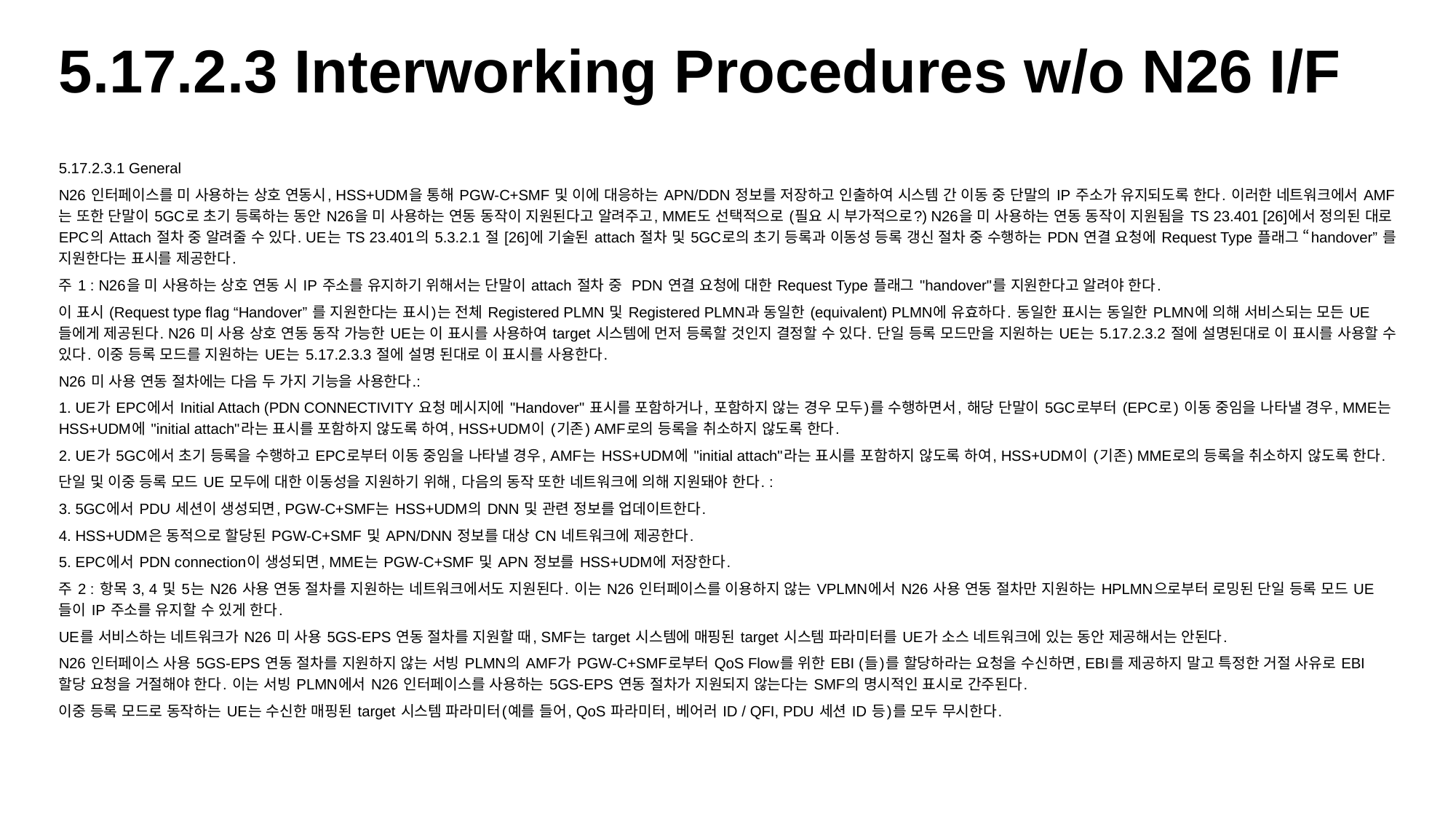

# 5.17.2.3 Interworking Procedures w/o N26 I/F
5.17.2.3.1 General
N26 인터페이스를 미 사용하는 상호 연동시, HSS+UDM을 통해 PGW-C+SMF 및 이에 대응하는 APN/DDN 정보를 저장하고 인출하여 시스템 간 이동 중 단말의 IP 주소가 유지되도록 한다. 이러한 네트워크에서 AMF는 또한 단말이 5GC로 초기 등록하는 동안 N26을 미 사용하는 연동 동작이 지원된다고 알려주고, MME도 선택적으로 (필요 시 부가적으로?) N26을 미 사용하는 연동 동작이 지원됨을 TS 23.401 [26]에서 정의된 대로 EPC의 Attach 절차 중 알려줄 수 있다. UE는 TS 23.401의 5.3.2.1 절 [26]에 기술된 attach 절차 및 5GC로의 초기 등록과 이동성 등록 갱신 절차 중 수행하는 PDN 연결 요청에 Request Type 플래그 “handover” 를 지원한다는 표시를 제공한다.
주 1 : N26을 미 사용하는 상호 연동 시 IP 주소를 유지하기 위해서는 단말이 attach 절차 중  PDN 연결 요청에 대한 Request Type 플래그 "handover"를 지원한다고 알려야 한다.
이 표시 (Request type flag “Handover” 를 지원한다는 표시)는 전체 Registered PLMN 및 Registered PLMN과 동일한 (equivalent) PLMN에 유효하다. 동일한 표시는 동일한 PLMN에 의해 서비스되는 모든 UE들에게 제공된다. N26 미 사용 상호 연동 동작 가능한 UE는 이 표시를 사용하여 target 시스템에 먼저 등록할 것인지 결정할 수 있다. 단일 등록 모드만을 지원하는 UE는 5.17.2.3.2 절에 설명된대로 이 표시를 사용할 수 있다. 이중 등록 모드를 지원하는 UE는 5.17.2.3.3 절에 설명 된대로 이 표시를 사용한다.
N26 미 사용 연동 절차에는 다음 두 가지 기능을 사용한다.:
1. UE가 EPC에서 Initial Attach (PDN CONNECTIVITY 요청 메시지에 "Handover" 표시를 포함하거나, 포함하지 않는 경우 모두)를 수행하면서, 해당 단말이 5GC로부터 (EPC로) 이동 중임을 나타낼 경우, MME는 HSS+UDM에 "initial attach"라는 표시를 포함하지 않도록 하여, HSS+UDM이 (기존) AMF로의 등록을 취소하지 않도록 한다.
2. UE가 5GC에서 초기 등록을 수행하고 EPC로부터 이동 중임을 나타낼 경우, AMF는 HSS+UDM에 "initial attach"라는 표시를 포함하지 않도록 하여, HSS+UDM이 (기존) MME로의 등록을 취소하지 않도록 한다.
단일 및 이중 등록 모드 UE 모두에 대한 이동성을 지원하기 위해, 다음의 동작 또한 네트워크에 의해 지원돼야 한다. :
3. 5GC에서 PDU 세션이 생성되면, PGW-C+SMF는 HSS+UDM의 DNN 및 관련 정보를 업데이트한다.
4. HSS+UDM은 동적으로 할당된 PGW-C+SMF 및 APN/DNN 정보를 대상 CN 네트워크에 제공한다.
5. EPC에서 PDN connection이 생성되면, MME는 PGW-C+SMF 및 APN 정보를 HSS+UDM에 저장한다.
주 2 : 항목 3, 4 및 5는 N26 사용 연동 절차를 지원하는 네트워크에서도 지원된다. 이는 N26 인터페이스를 이용하지 않는 VPLMN에서 N26 사용 연동 절차만 지원하는 HPLMN으로부터 로밍된 단일 등록 모드 UE들이 IP 주소를 유지할 수 있게 한다.
UE를 서비스하는 네트워크가 N26 미 사용 5GS-EPS 연동 절차를 지원할 때, SMF는 target 시스템에 매핑된 target 시스템 파라미터를 UE가 소스 네트워크에 있는 동안 제공해서는 안된다.
N26 인터페이스 사용 5GS-EPS 연동 절차를 지원하지 않는 서빙 PLMN의 AMF가 PGW-C+SMF로부터 QoS Flow를 위한 EBI (들)를 할당하라는 요청을 수신하면, EBI를 제공하지 말고 특정한 거절 사유로 EBI 할당 요청을 거절해야 한다. 이는 서빙 PLMN에서 N26 인터페이스를 사용하는 5GS-EPS 연동 절차가 지원되지 않는다는 SMF의 명시적인 표시로 간주된다.
이중 등록 모드로 동작하는 UE는 수신한 매핑된 target 시스템 파라미터(예를 들어, QoS 파라미터, 베어러 ID / QFI, PDU 세션 ID 등)를 모두 무시한다.